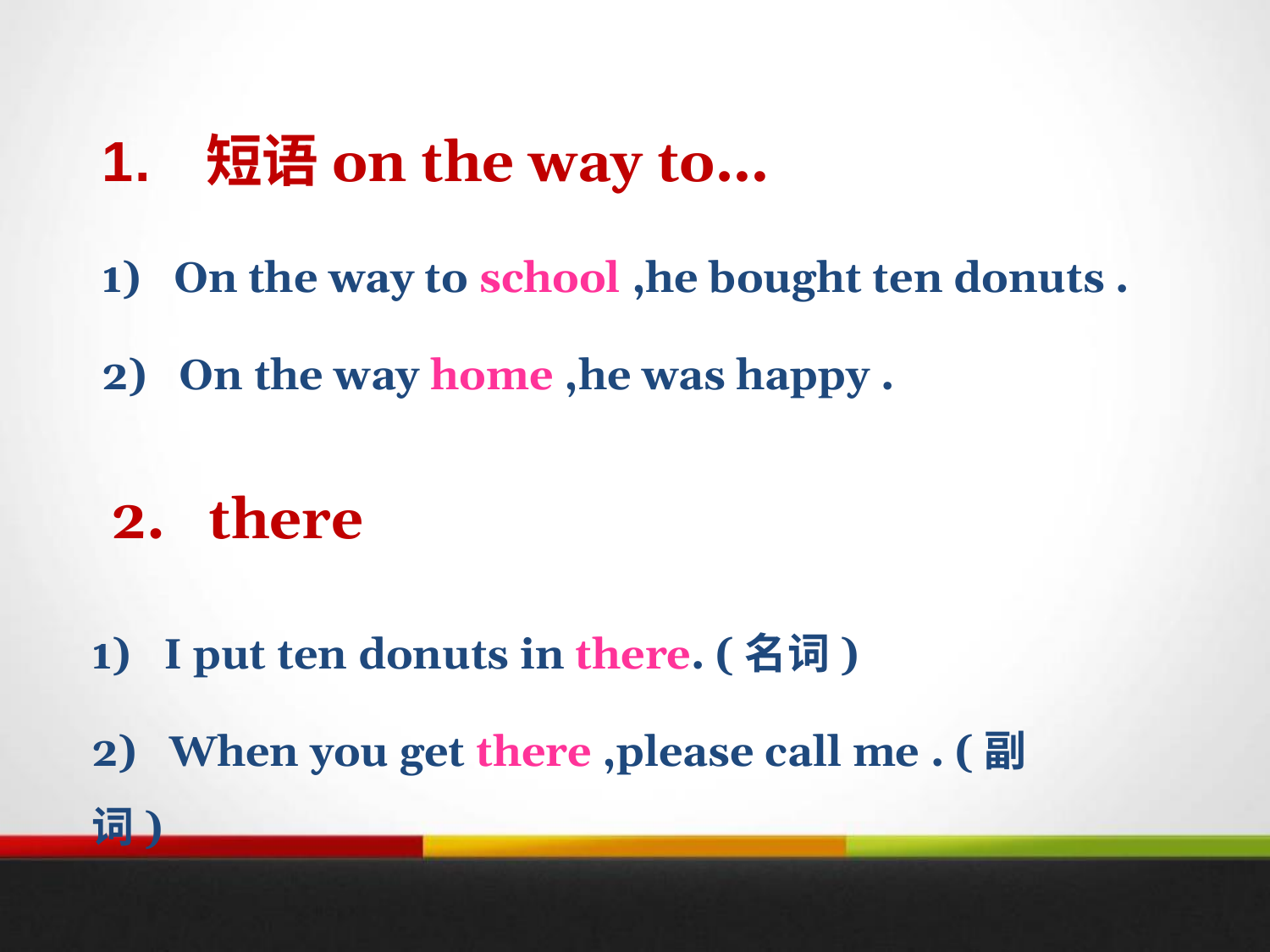

短语on the way to…
1)   On the way to school ,he bought ten donuts .
2)   On the way home ,he was happy .
   there
1)   I put ten donuts in there. (名词)
2)   When you get there ,please call me . (副词)